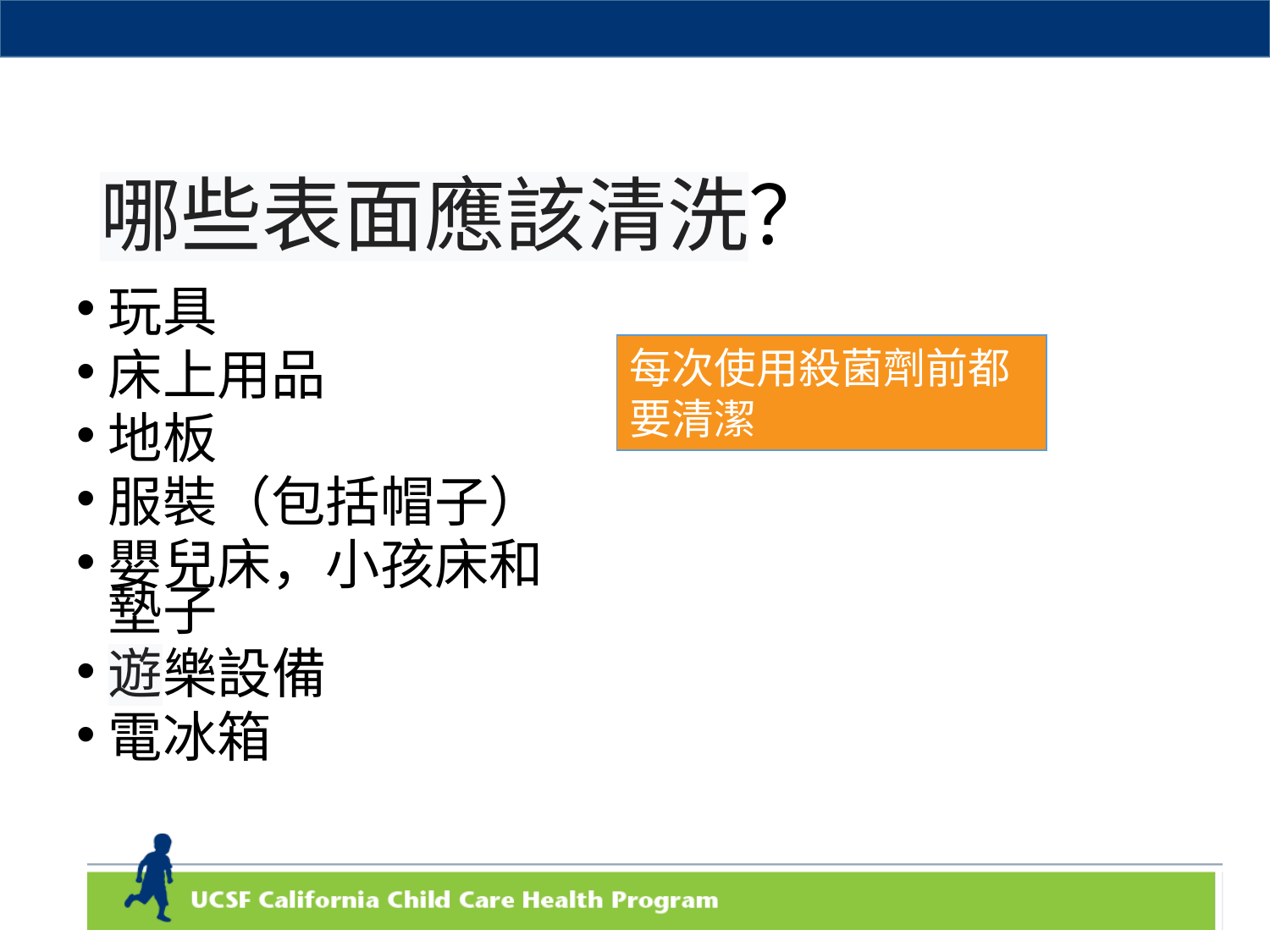

# 哪些表面應該清洗？
玩具
床上用品
地板
服裝（包括帽子）
嬰兒床，小孩床和墊子
遊樂設備
電冰箱
每次使用殺菌劑前都要清潔